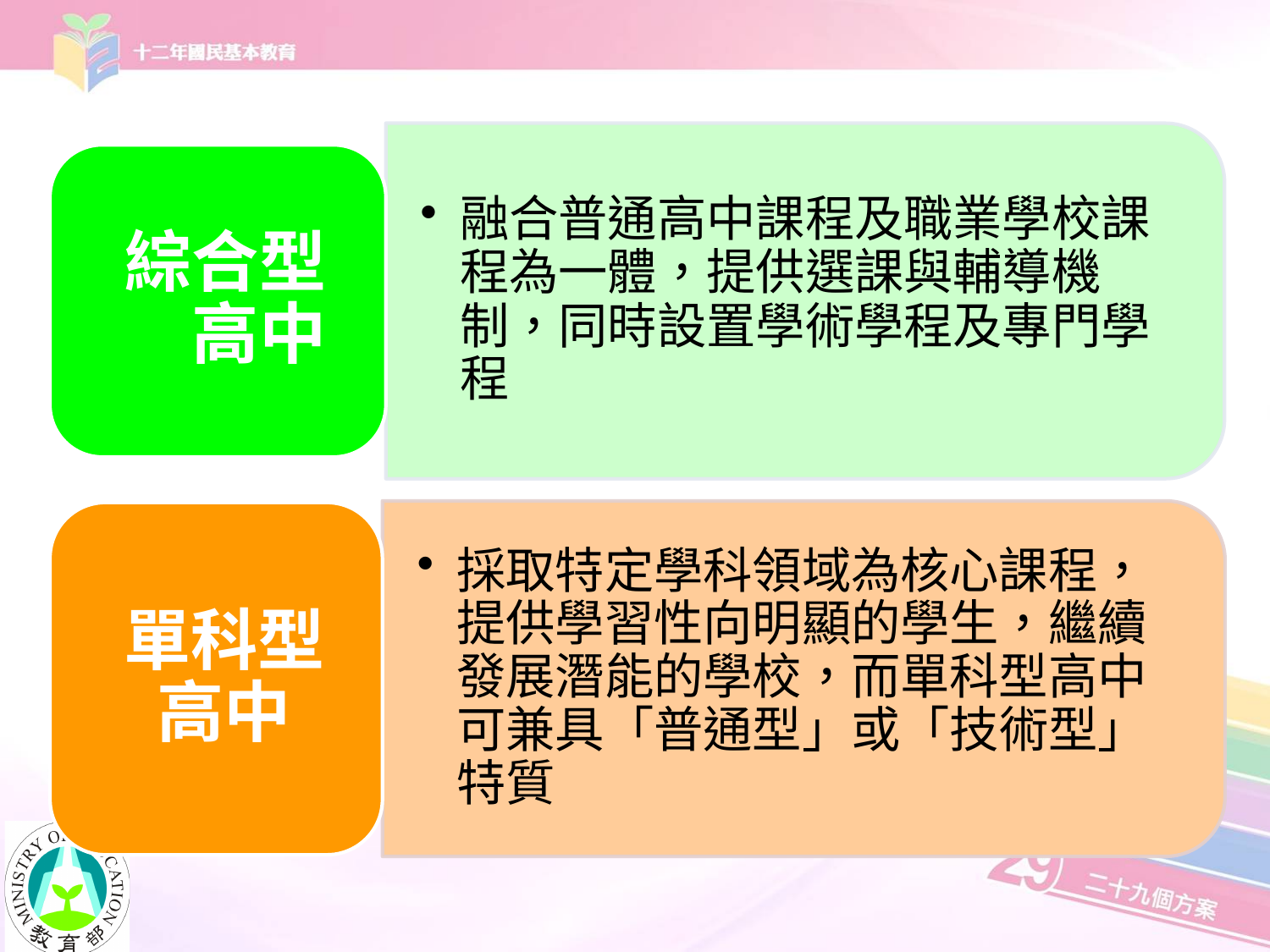

融合普通高中課程及職業學校課程為一體，提供選課與輔導機制，同時設置學術學程及專門學程
綜合型　高中
採取特定學科領域為核心課程，提供學習性向明顯的學生，繼續發展潛能的學校，而單科型高中可兼具「普通型」或「技術型」特質
單科型高中